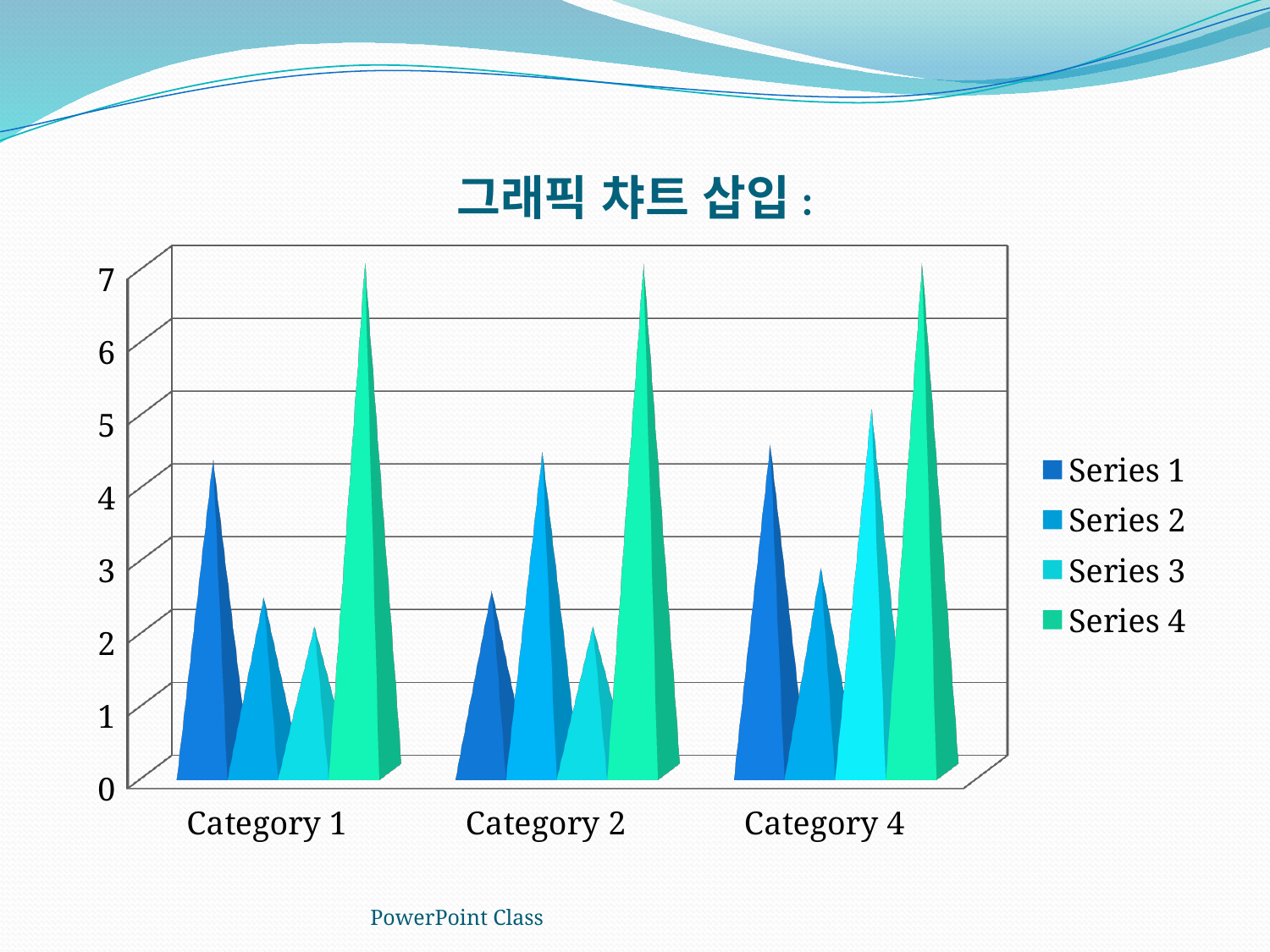

# 그래픽 챠트 삽입:

[unsupported chart]

PowerPoint Class